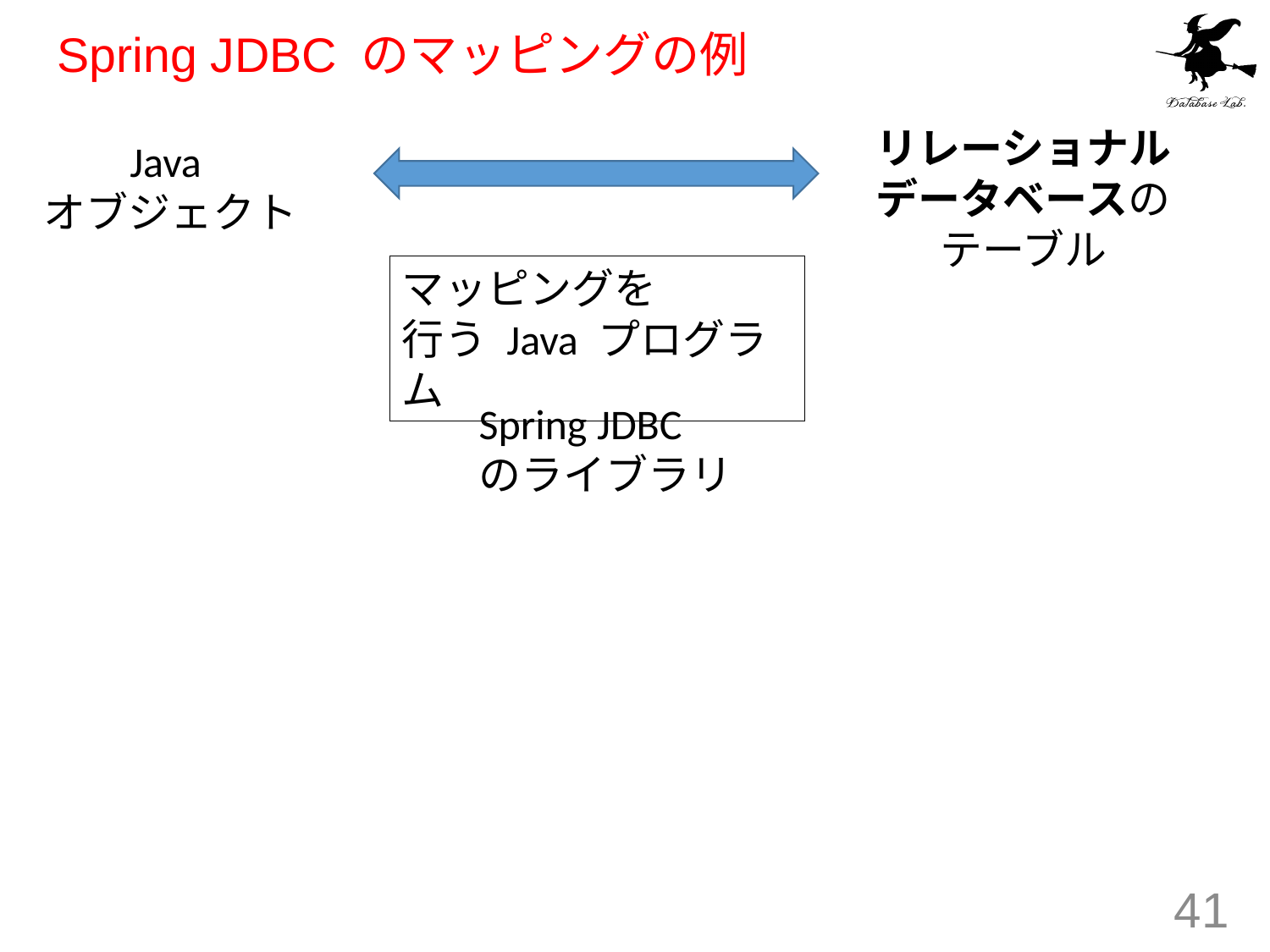

# Spring JDBC のマッピングの例
リレーショナルデータベースのテーブル
Java
オブジェクト

マッピングを
行う Java プログラム
Spring JDBC
のライブラリ
41